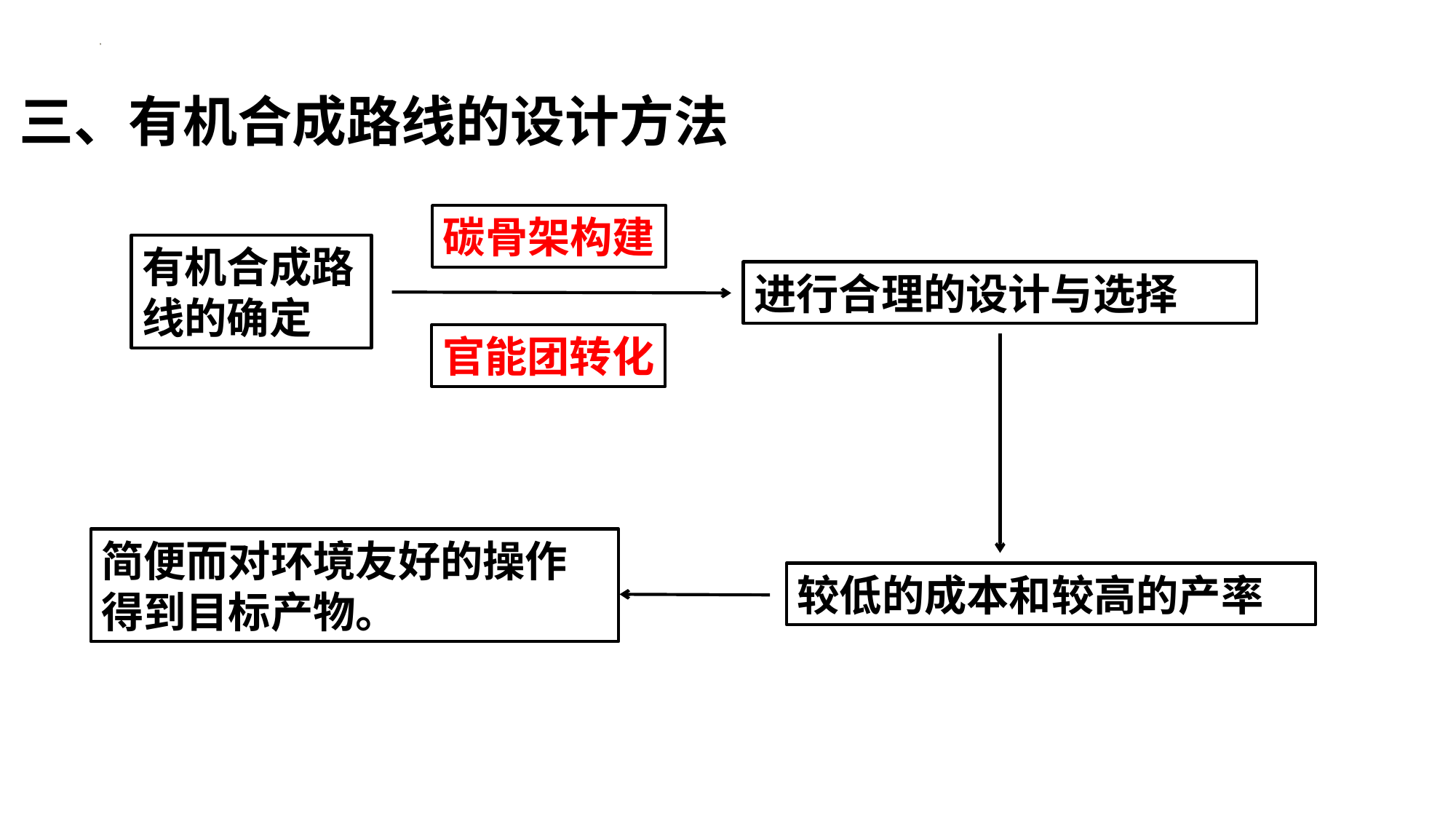

三、有机合成路线的设计方法
碳骨架构建
有机合成路线的确定
进行合理的设计与选择
官能团转化
简便而对环境友好的操作得到目标产物。
较低的成本和较高的产率